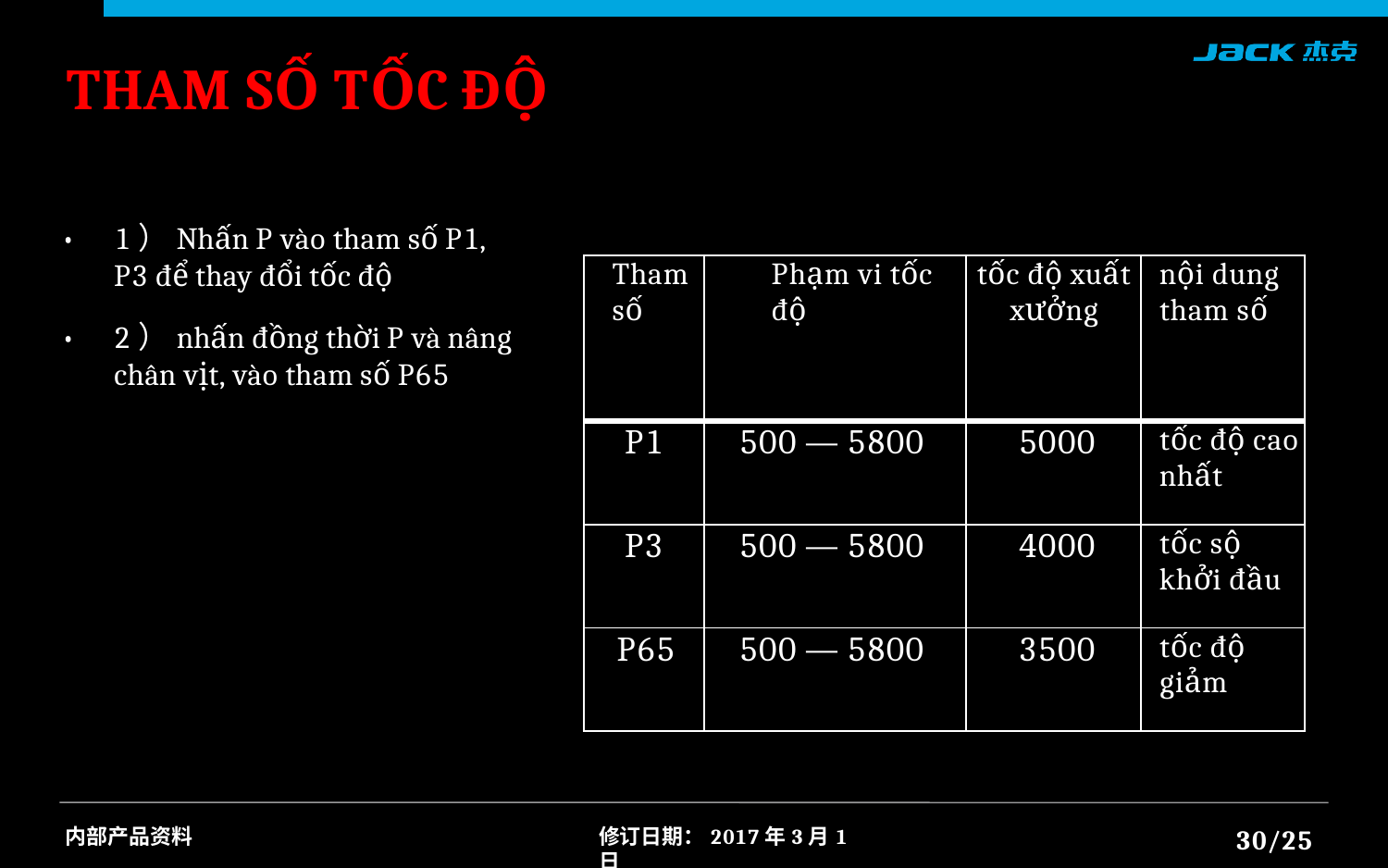

THAM SỐ TỐC ĐỘ

•	1）Nhấn P vào tham số P1, P3 để thay đổi tốc độ

•	2）nhấn đồng thời P và nâng chân vịt, vào tham số P65

| Tham số | Phạm vi tốc độ | tốc độ xuất xưởng | nội dung tham số |
| --- | --- | --- | --- |
| P1 | 500 — 5800 | 5000 | tốc độ cao nhất |
| P3 | 500 — 5800 | 4000 | tốc sộ khởi đầu |
| P65 | 500 — 5800 | 3500 | tốc độ giảm |

30/25
内部产品资料
修订日期：2017年3月1日